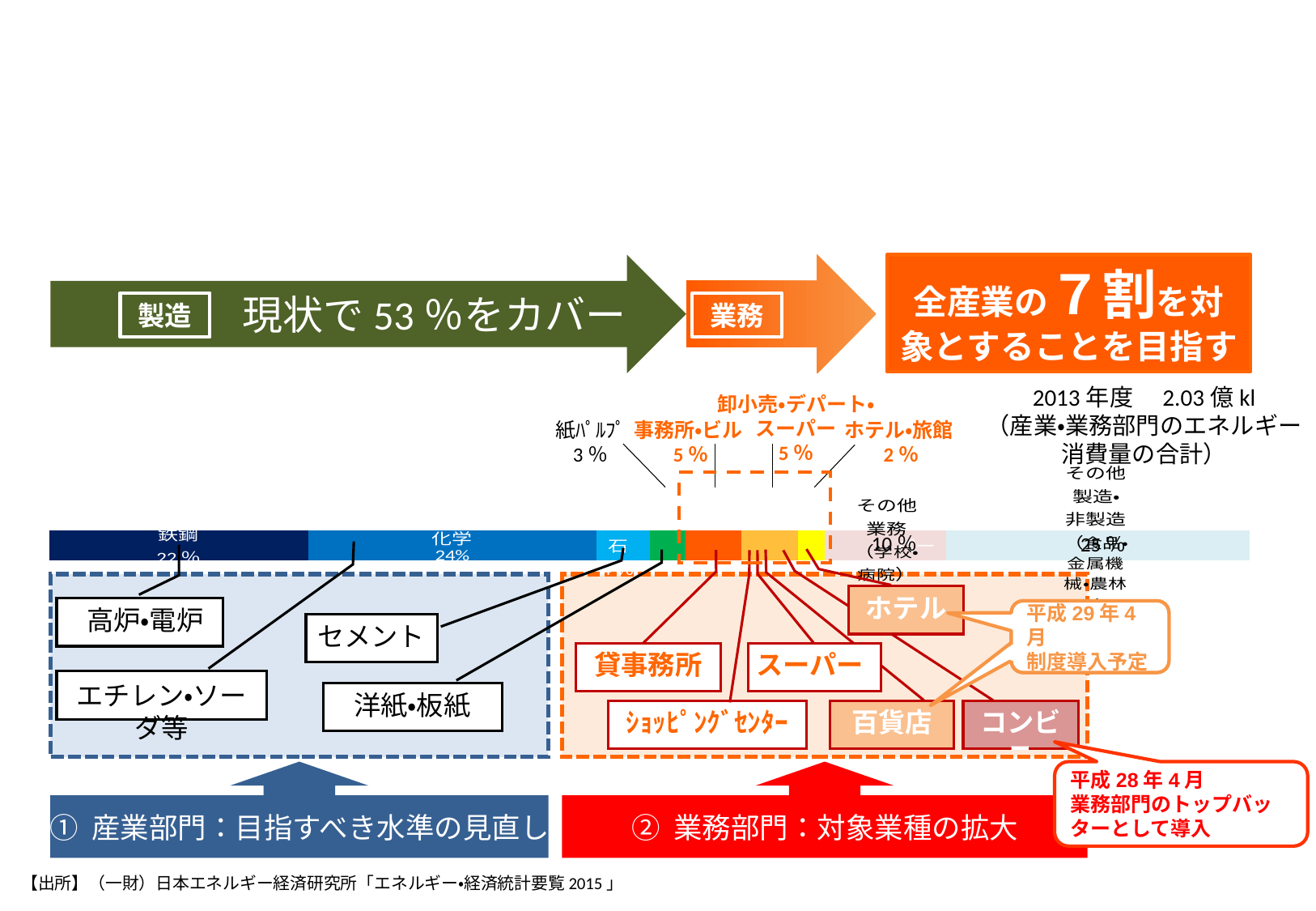

全産業の７割を対象とすることを目指す
全産業の７割を対象とすることを目指す
現状で53％をカバー
製造
業務
2013年度　2.03億kl
（産業・業務部門のエネルギー消費量の合計）
卸小売・デパート・スーパー
5％
紙ﾊﾟﾙﾌﾟ
3％
事務所・ビル5％
ホテル・旅館2％

[unsupported chart]

10％
25％

ホテル

高炉・電炉

平成29年4月
制度導入予定
平成29年4月
制度導入予定
セメント

スーパー

貸事務所

エチレン・ソーダ等
洋紙・板紙

ｼｮｯﾋﾟﾝｸﾞｾﾝﾀｰ

百貨店
コンビニ

① 産業部門：目指すべき水準の見直し
② 業務部門：対象業種の拡大
平成28年4月
業務部門のトップバッターとして導入
平成２８年４月『エネルギー革新戦略』の中で徹底した省エネを実現するための具体的施策として、「全産業のエネルギー消費の７割をカバーすることを目指す」ことが示された。
【出所】（一財）日本エネルギー経済研究所「エネルギー・経済統計要覧2015」